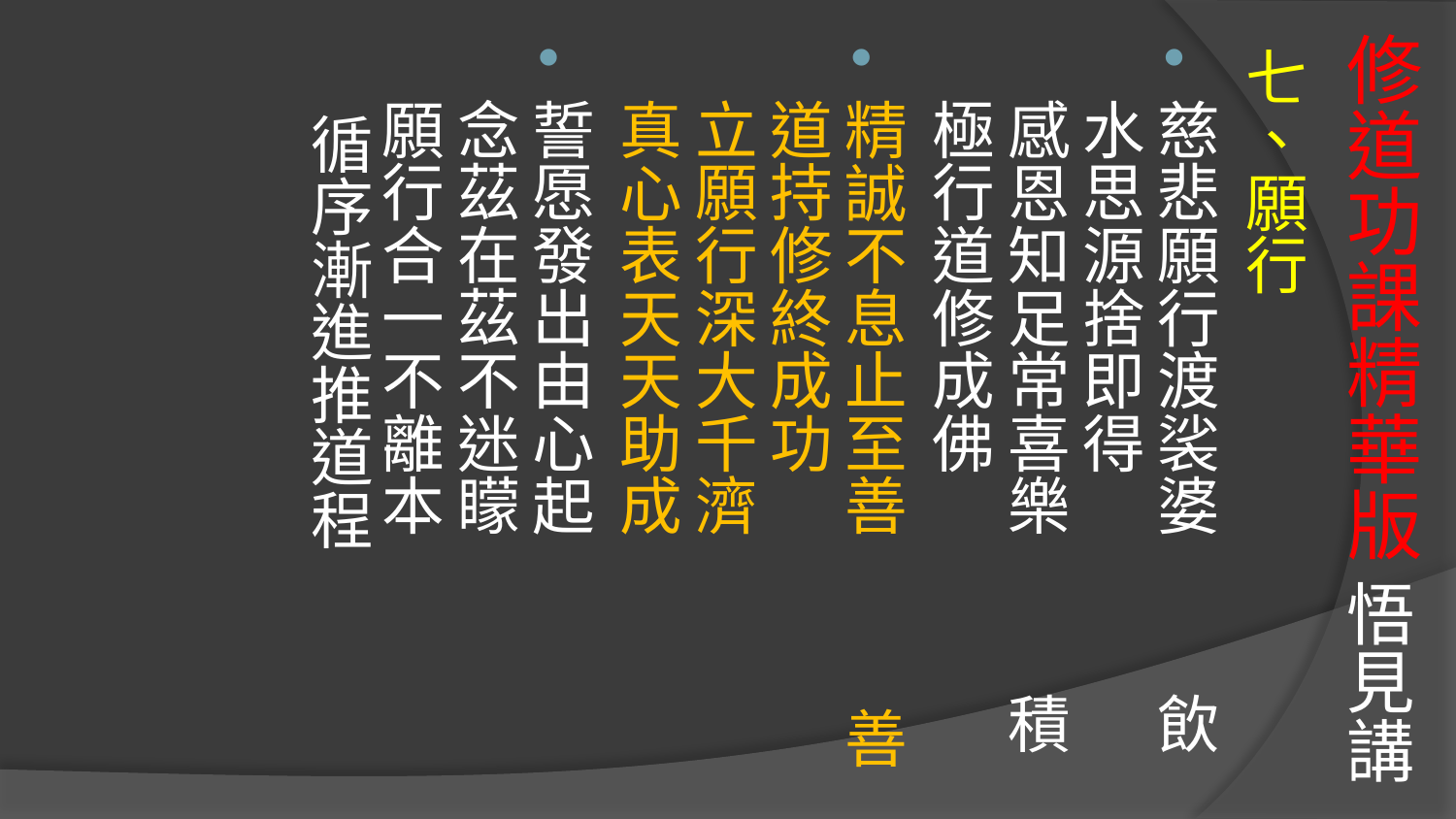

# 修道功課精華版 悟見講
七、願行
慈悲願行渡裟婆           飲水思源捨即得
感恩知足常喜樂           積極行道修成佛
精誠不息止至善            善道持修終成功
立願行深大千濟              真心表天天助成
誓愿發出由心起                念茲在茲不迷矇
願行合一不離本                   循序漸進推道程